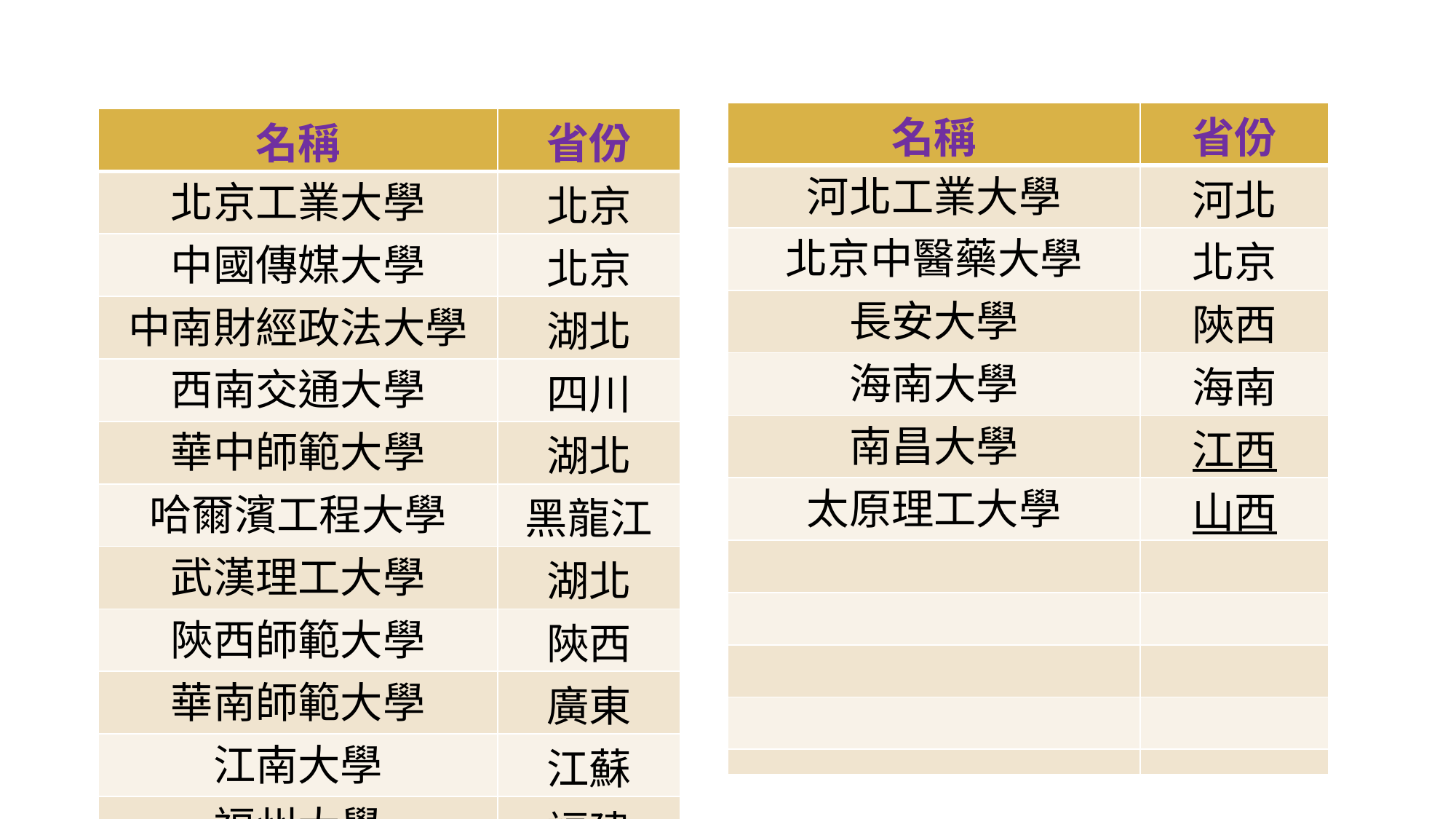

| 名稱 | 省份 |
| --- | --- |
| 河北工業大學 | 河北 |
| 北京中醫藥大學 | 北京 |
| 長安大學 | 陝西 |
| 海南大學 | 海南 |
| 南昌大學 | 江西 |
| 太原理工大學 | 山西 |
|  |  |
|  |  |
|  |  |
|  |  |
|  |  |
| 名稱 | 省份 |
| --- | --- |
| 北京工業大學 | 北京 |
| 中國傳媒大學 | 北京 |
| 中南財經政法大學 | 湖北 |
| 西南交通大學 | 四川 |
| 華中師範大學 | 湖北 |
| 哈爾濱工程大學 | 黑龍江 |
| 武漢理工大學 | 湖北 |
| 陝西師範大學 | 陝西 |
| 華南師範大學 | 廣東 |
| 江南大學 | 江蘇 |
| 福州大學 | 福建 |
19